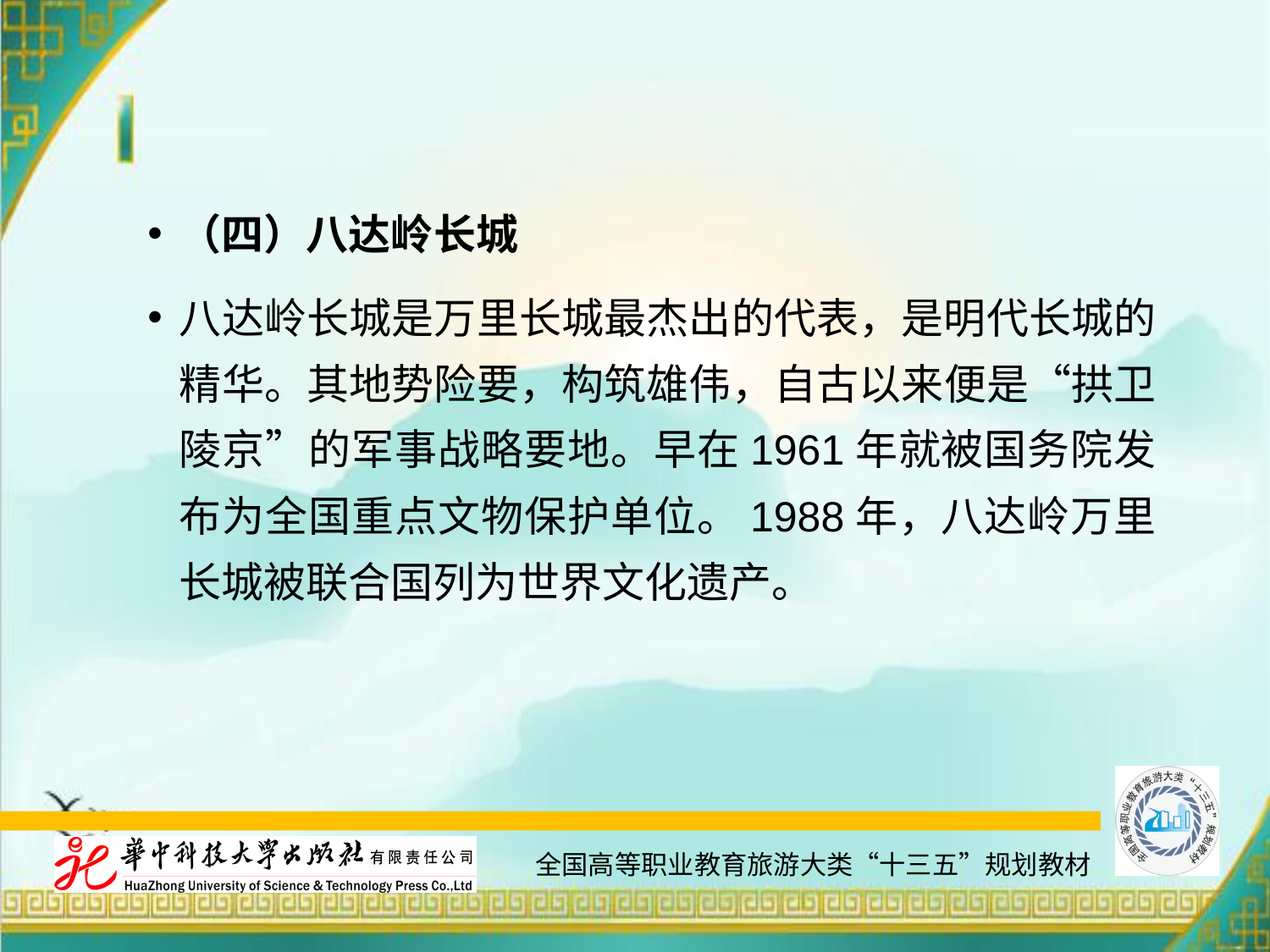

#
（四）八达岭长城
八达岭长城是万里长城最杰出的代表，是明代长城的精华。其地势险要，构筑雄伟，自古以来便是“拱卫陵京”的军事战略要地。早在1961年就被国务院发布为全国重点文物保护单位。1988年，八达岭万里长城被联合国列为世界文化遗产。